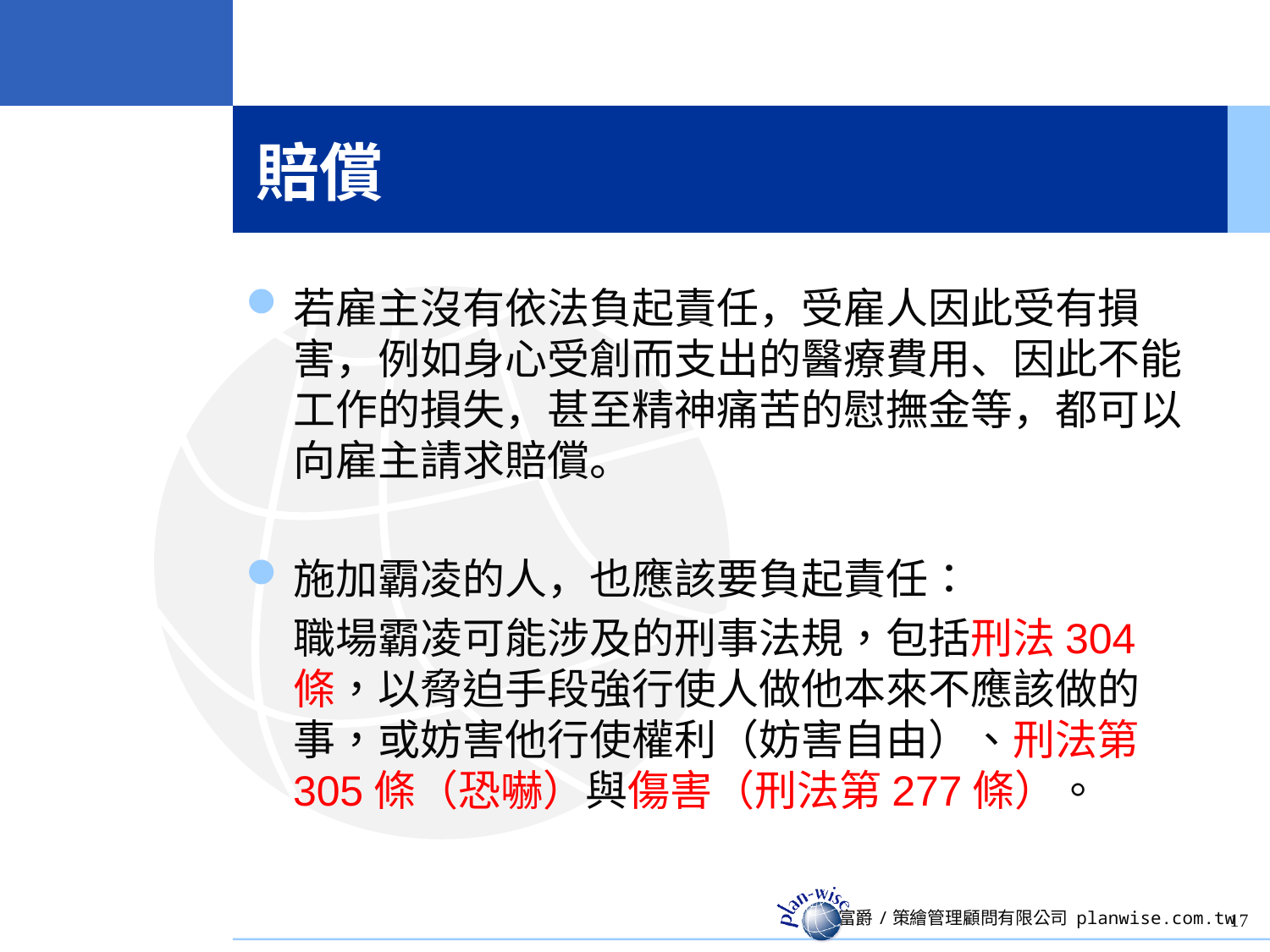

# 賠償
若雇主沒有依法負起責任，受雇人因此受有損害，例如身心受創而支出的醫療費用、因此不能工作的損失，甚至精神痛苦的慰撫金等，都可以向雇主請求賠償。

施加霸凌的人，也應該要負起責任：
職場霸凌可能涉及的刑事法規，包括刑法304條，以脅迫手段強行使人做他本來不應該做的事，或妨害他行使權利（妨害自由）、刑法第305條（恐嚇）與傷害（刑法第277條）。

17